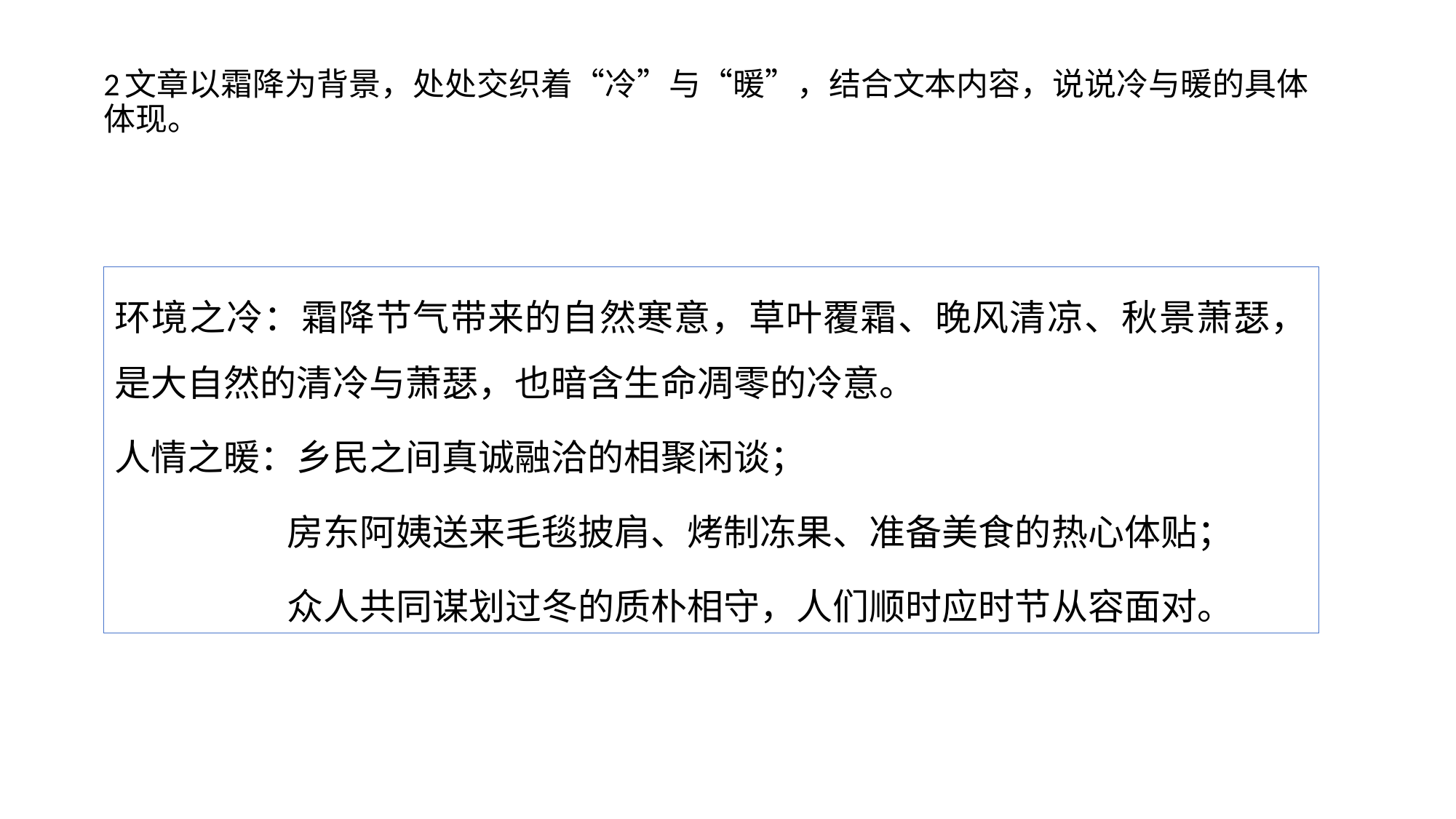

# 2文章以霜降为背景，处处交织着“冷”与“暖”，结合文本内容，说说冷与暖的具体体现。
环境之冷：霜降节气带来的自然寒意，草叶覆霜、晚风清凉、秋景萧瑟，是大自然的清冷与萧瑟，也暗含生命凋零的冷意。
人情之暖：乡民之间真诚融洽的相聚闲谈；
                    房东阿姨送来毛毯披肩、烤制冻果、准备美食的热心体贴；
                    众人共同谋划过冬的质朴相守，人们顺时应时节从容面对。